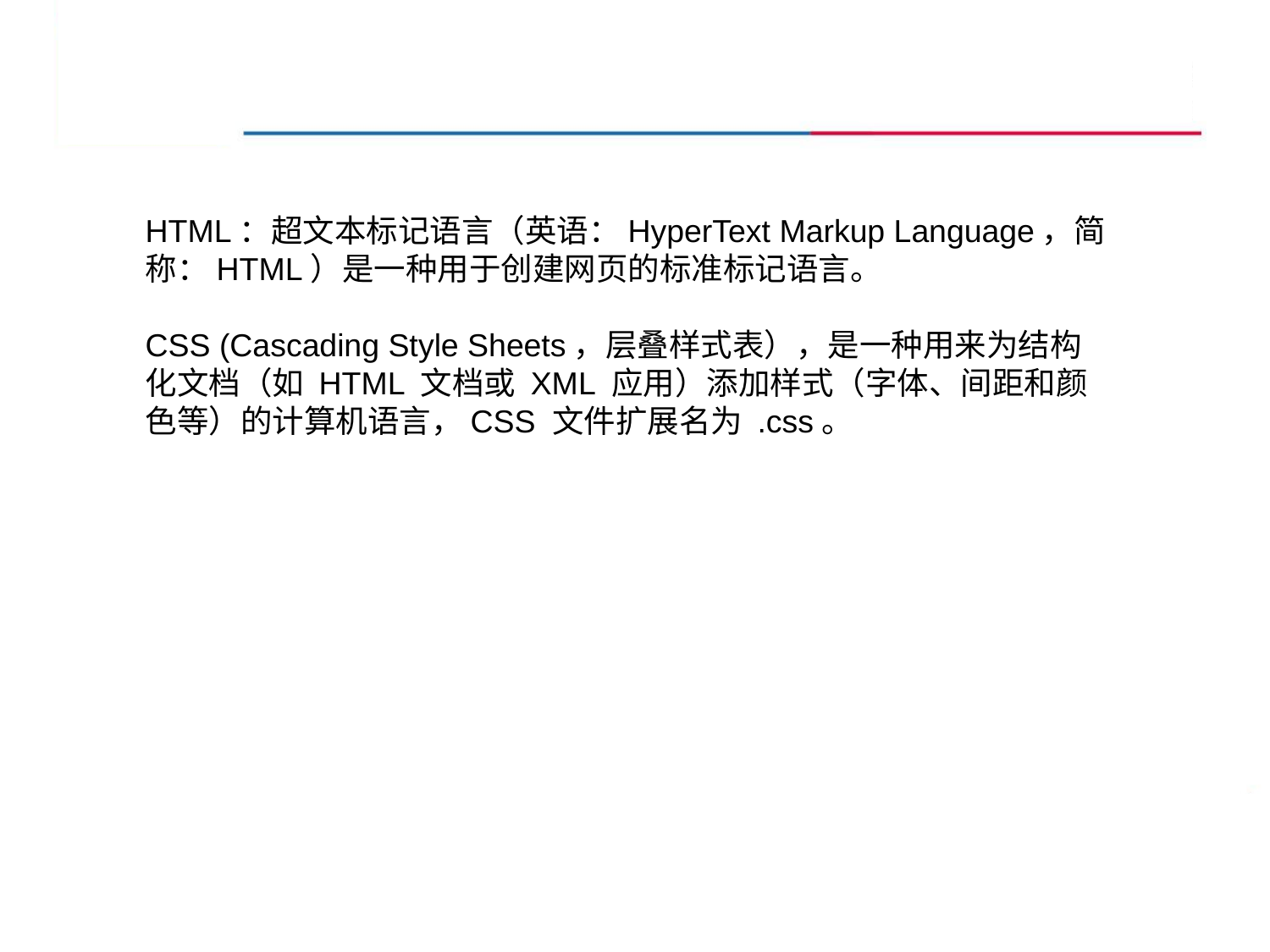

HTML：超文本标记语言（英语：HyperText Markup Language，简称：HTML）是一种用于创建网页的标准标记语言。

CSS (Cascading Style Sheets，层叠样式表），是一种用来为结构化文档（如 HTML 文档或 XML 应用）添加样式（字体、间距和颜色等）的计算机语言，CSS 文件扩展名为 .css。